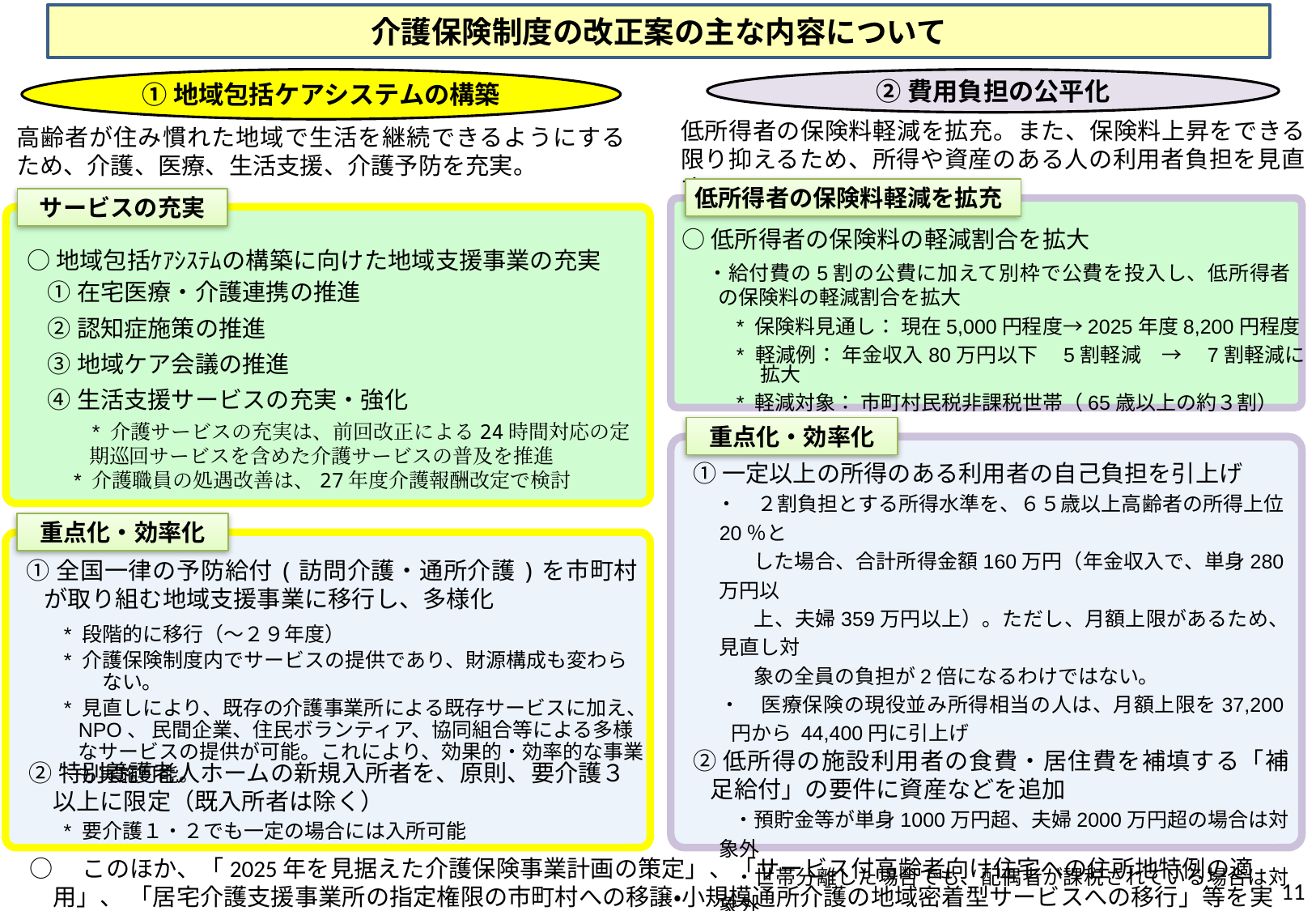

介護保険制度の改正案の主な内容について
②費用負担の公平化
①地域包括ケアシステムの構築
低所得者の保険料軽減を拡充。また、保険料上昇をできる限り抑えるため、所得や資産のある人の利用者負担を見直す。
高齢者が住み慣れた地域で生活を継続できるようにするため、介護、医療、生活支援、介護予防を充実。
低所得者の保険料軽減を拡充
サービスの充実

○低所得者の保険料の軽減割合を拡大
　 ・給付費の5割の公費に加えて別枠で公費を投入し、低所得者の保険料の軽減割合を拡大

○地域包括ｹｱｼｽﾃﾑの構築に向けた地域支援事業の充実

　 　　 * 介護サービスの充実は、前回改正による24時間対応の定期巡回サービスを含めた介護サービスの普及を推進
　 　 * 介護職員の処遇改善は、27年度介護報酬改定で検討

①在宅医療・介護連携の推進
②認知症施策の推進
③地域ケア会議の推進
④生活支援サービスの充実・強化
* 保険料見通し： 現在5,000円程度→2025年度8,200円程度
* 軽減例： 年金収入80万円以下　5割軽減　→　7割軽減に拡大
* 軽減対象： 市町村民税非課税世帯（65歳以上の約３割）
重点化・効率化

①一定以上の所得のある利用者の自己負担を引上げ
　・　２割負担とする所得水準を、６５歳以上高齢者の所得上位20％と
　　　した場合、合計所得金額160万円（年金収入で、単身280万円以
　　　上、夫婦359万円以上）。ただし、月額上限があるため、見直し対
　　　象の全員の負担が2倍になるわけではない。
・　医療保険の現役並み所得相当の人は、月額上限を37,200円から 44,400円に引上げ
②低所得の施設利用者の食費・居住費を補填する「補足給付」の要件に資産などを追加
　　・預貯金等が単身1000万円超、夫婦2000万円超の場合は対象外
　　・世帯分離した場合でも、配偶者が課税されている場合は対象外
　　・給付額の決定に当たり、非課税年金（遺族年金、障害年金）を収　入として勘案　　　　*不動産を勘案することは、引き続きの検討課題
重点化・効率化

①全国一律の予防給付(訪問介護・通所介護)を市町村が取り組む地域支援事業に移行し、多様化

* 段階的に移行（～２９年度）
* 介護保険制度内でサービスの提供であり、財源構成も変わらない。
* 見直しにより、既存の介護事業所による既存サービスに加え、NPO、 民間企業、住民ボランティア、協同組合等による多様なサービスの提供が可能。これにより、効果的・効率的な事業も実施可能。
②特別養護老人ホームの新規入所者を、原則、要介護３
　以上に限定（既入所者は除く）
　 * 要介護１・２でも一定の場合には入所可能

○　このほか、「2025年を見据えた介護保険事業計画の策定」、「サービス付高齢者向け住宅への住所地特例の適用」、 「居宅介護支援事業所の指定権限の市町村への移譲・小規模通所介護の地域密着型サービスへの移行」等を実施
11